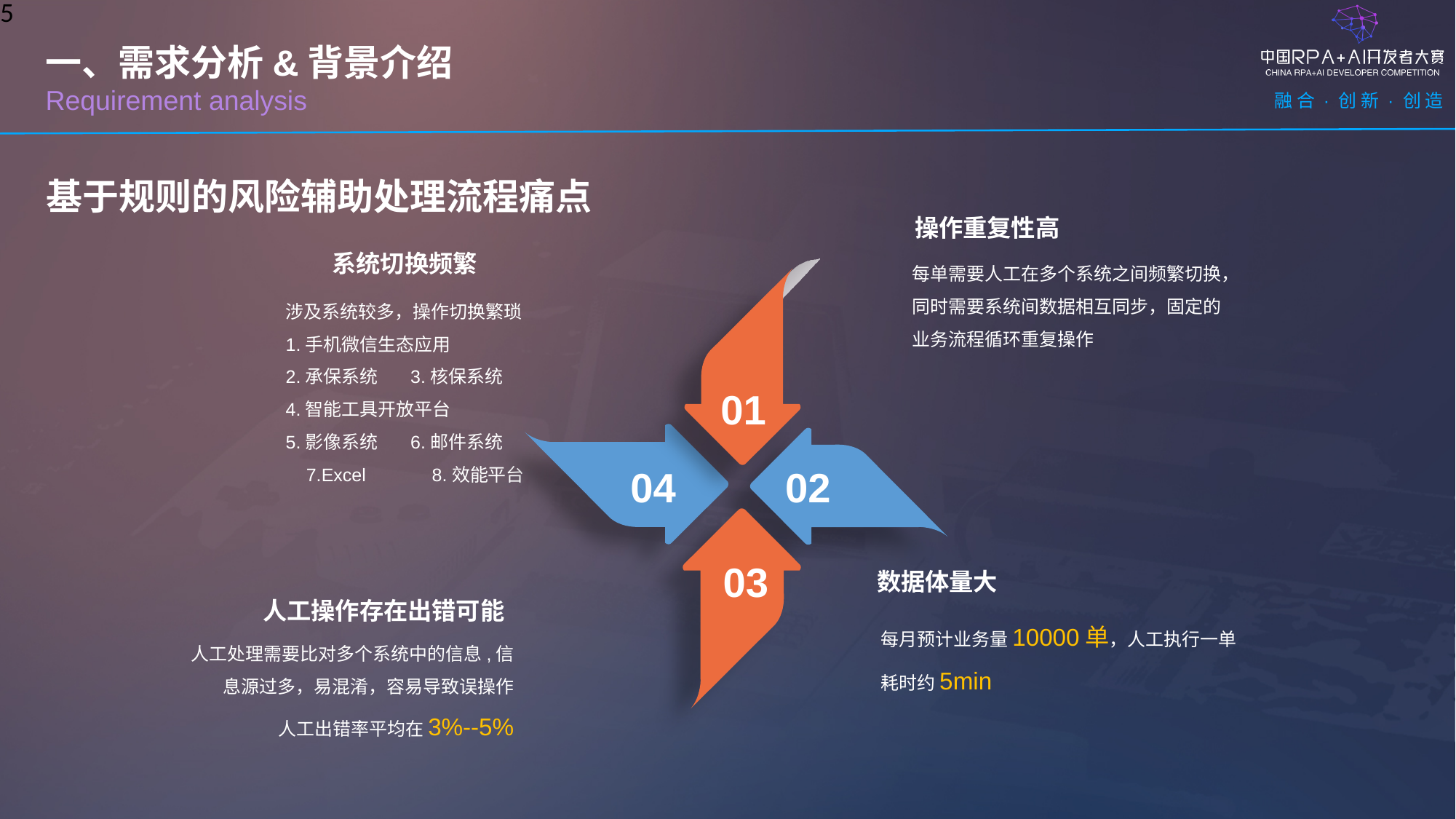

5
一、需求分析&背景介绍
Requirement analysis
基于规则的风险辅助处理流程痛点

操作重复性高
系统切换频繁
每单需要人工在多个系统之间频繁切换，同时需要系统间数据相互同步，固定的业务流程循环重复操作

涉及系统较多，操作切换繁琐
1.手机微信生态应用
2.承保系统       3.核保系统
4.智能工具开放平台
5.影像系统       6.邮件系统              7.Excel             8.效能平台

01

04
02

03
数据体量大
人工操作存在出错可能
每月预计业务量10000单，人工执行一单耗时约5min
人工处理需要比对多个系统中的信息,信息源过多，易混淆，容易导致误操作
人工出错率平均在3%--5%